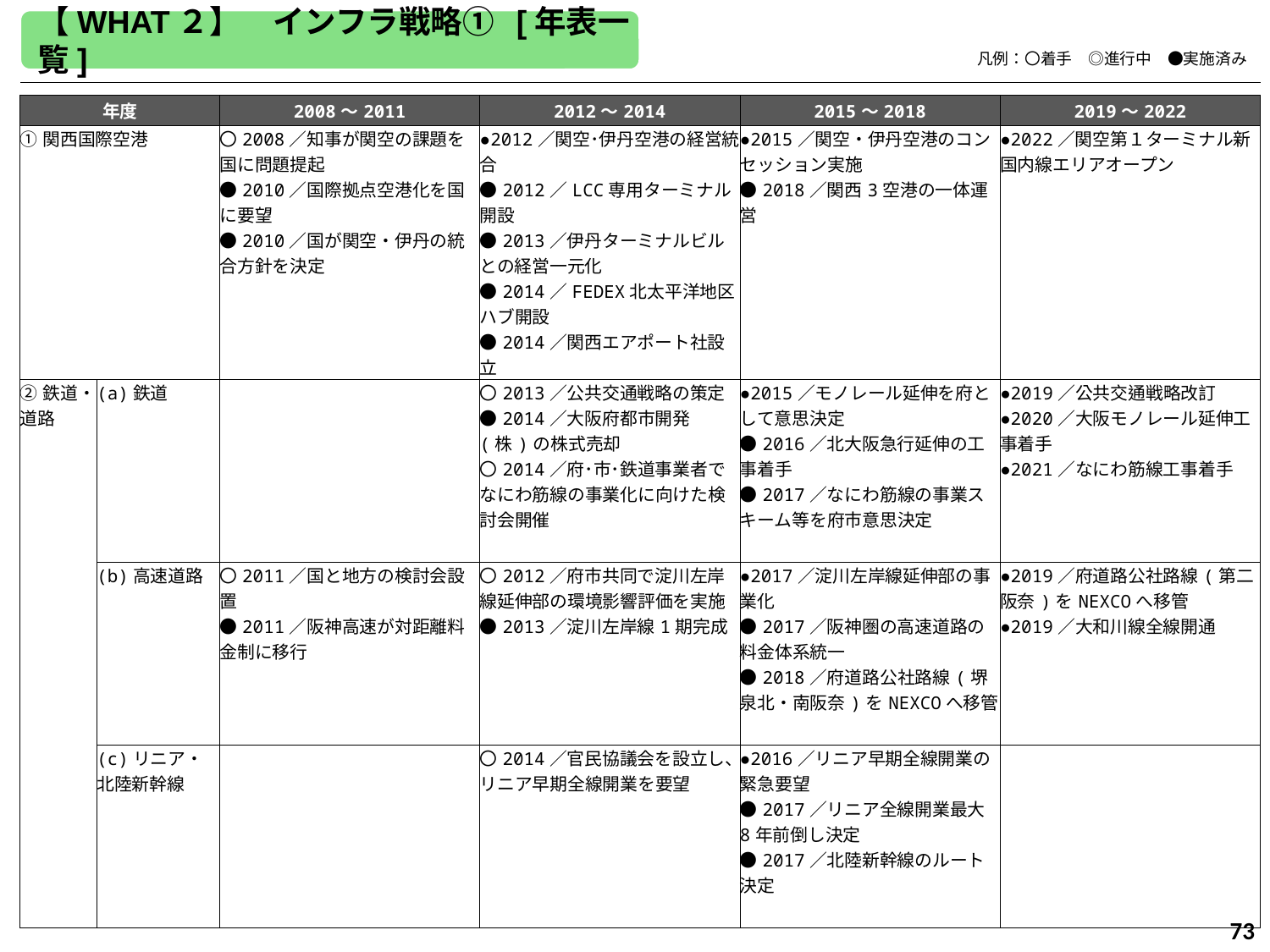

【WHAT２】　インフラ戦略①  [年表一覧]
　　　　凡例：〇着手　◎進行中　●実施済み
| 年度 |  | 2008～2011 | 2012～2014 | 2015～2018 | 2019～2022 |
| --- | --- | --- | --- | --- | --- |
| ①関西国際空港 |  | 〇2008／知事が関空の課題を国に問題提起 ●2010／国際拠点空港化を国に要望 ●2010／国が関空・伊丹の統合方針を決定 | ●2012／関空･伊丹空港の経営統合 ●2012／LCC専用ターミナル開設 ●2013／伊丹ターミナルビルとの経営一元化 ●2014／FEDEX北太平洋地区ハブ開設 ●2014／関西エアポート社設立 | ●2015／関空・伊丹空港のコンセッション実施 ●2018／関西3空港の一体運営 | ●2022／関空第１ターミナル新国内線エリアオープン |
| ②鉄道・道路 | (a)鉄道 |  | 〇2013／公共交通戦略の策定 ●2014／大阪府都市開発(株)の株式売却 〇2014／府･市･鉄道事業者でなにわ筋線の事業化に向けた検討会開催 | ●2015／モノレール延伸を府として意思決定 ●2016／北大阪急行延伸の工事着手 ●2017／なにわ筋線の事業スキーム等を府市意思決定 | ●2019／公共交通戦略改訂 ●2020／大阪モノレール延伸工事着手 ●2021／なにわ筋線工事着手 |
|  | (b)高速道路 | 〇2011／国と地方の検討会設置 ●2011／阪神高速が対距離料金制に移行 | 〇2012／府市共同で淀川左岸線延伸部の環境影響評価を実施 ●2013／淀川左岸線1期完成 | ●2017／淀川左岸線延伸部の事業化 ●2017／阪神圏の高速道路の料金体系統一 ●2018／府道路公社路線(堺泉北・南阪奈)をNEXCOへ移管 | ●2019／府道路公社路線(第二阪奈)をNEXCOへ移管 ●2019／大和川線全線開通 |
|  | (c)リニア・北陸新幹線 |  | 〇2014／官民協議会を設立し、リニア早期全線開業を要望 | ●2016／リニア早期全線開業の緊急要望 ●2017／リニア全線開業最大8年前倒し決定 ●2017／北陸新幹線のルート決定 |  |
73